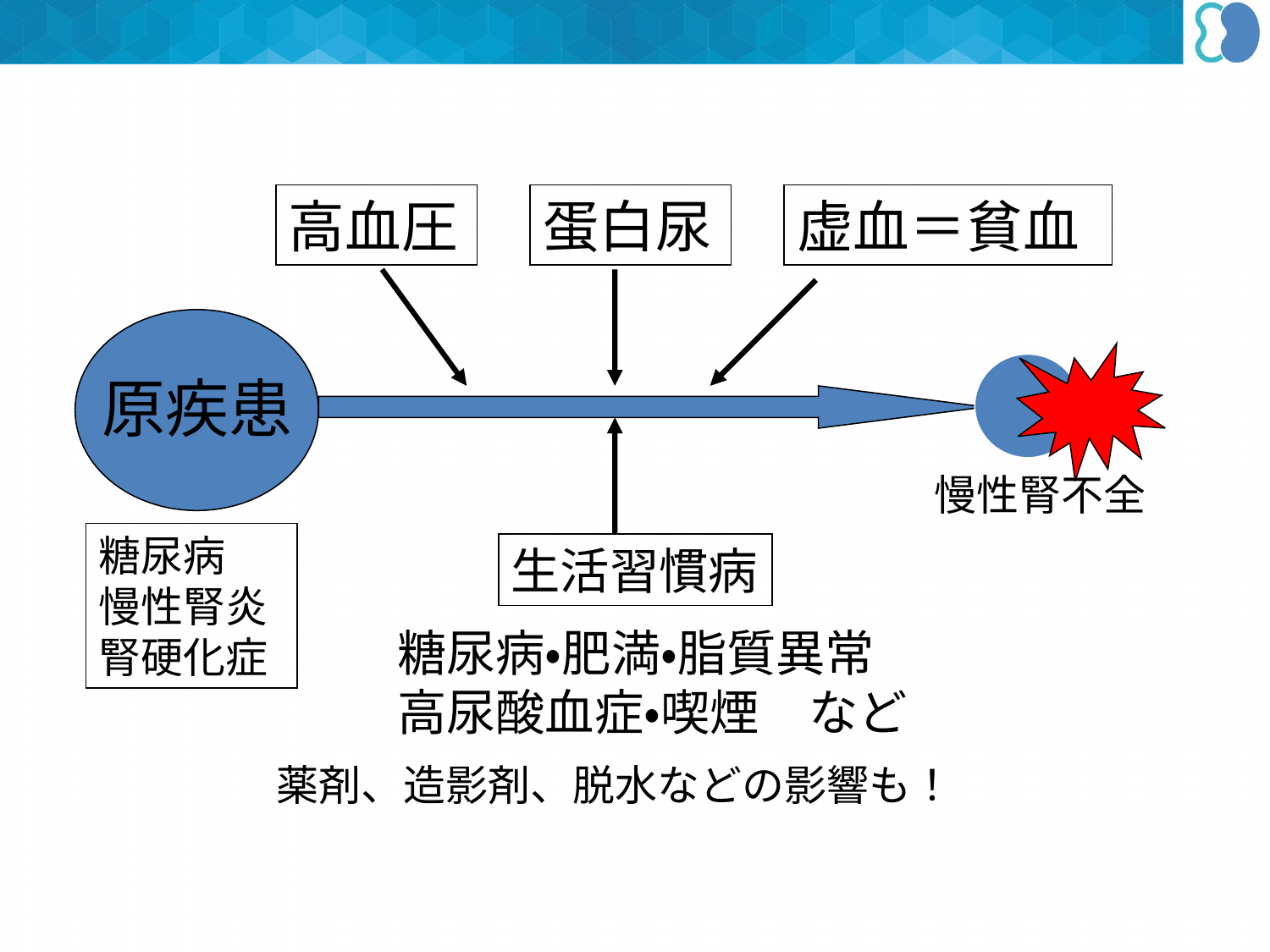

高血圧
蛋白尿
虚血＝貧血

 原疾患

慢性腎不全
糖尿病
慢性腎炎
腎硬化症
生活習慣病
糖尿病・肥満・脂質異常
高尿酸血症・喫煙　など
薬剤、造影剤、脱水などの影響も！